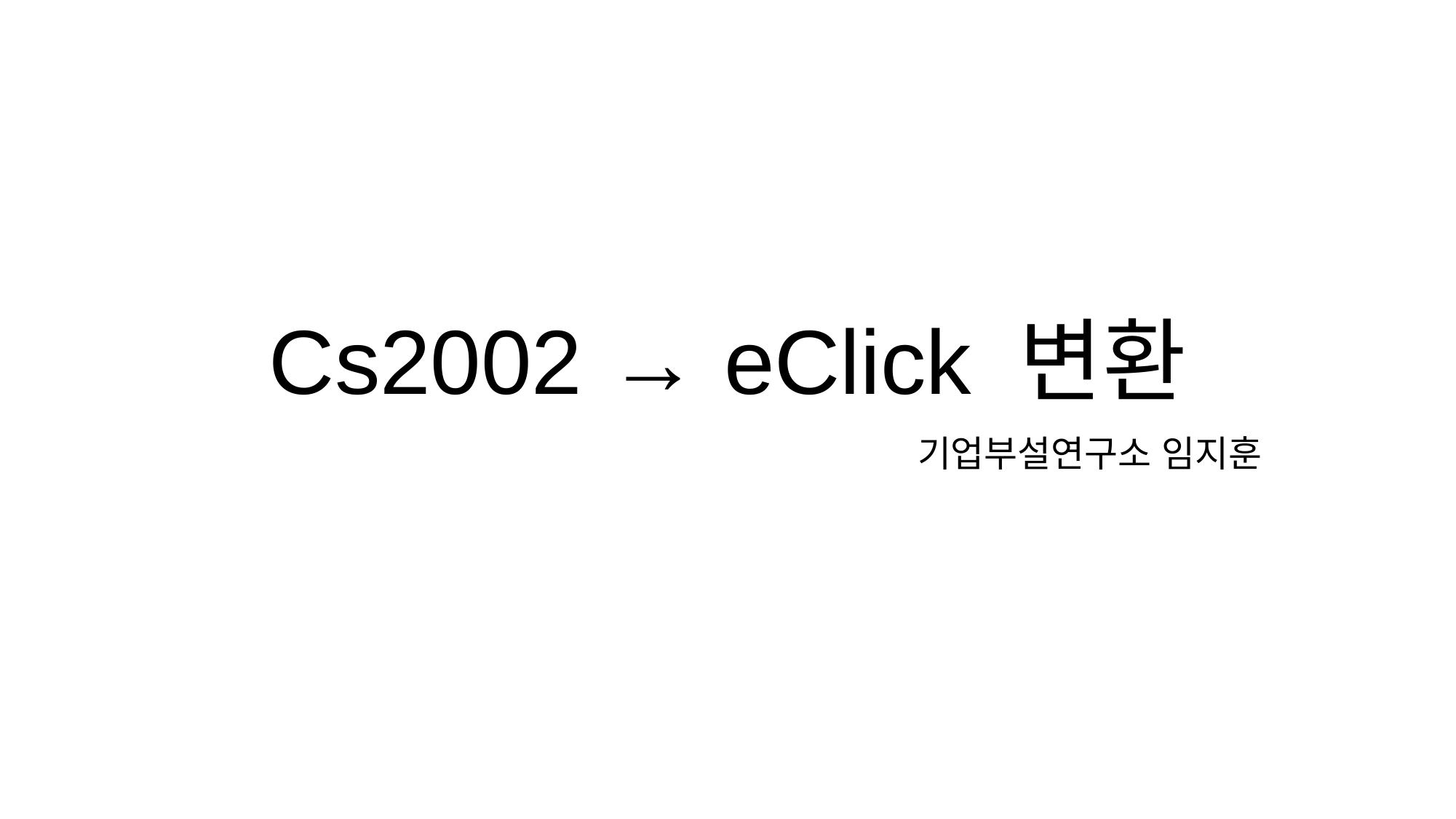

# Cs2002 → eClick 변환
기업부설연구소 임지훈